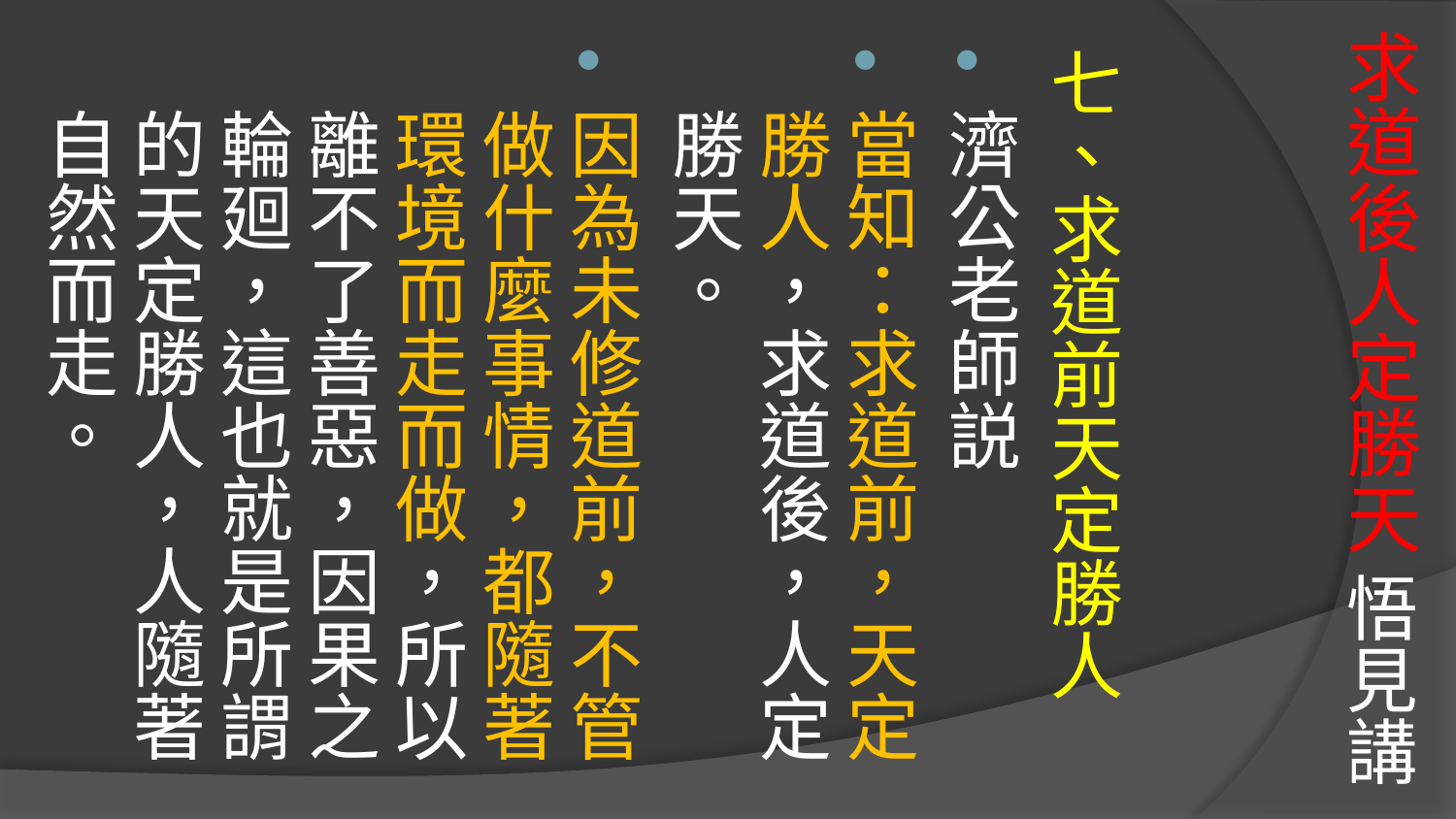

# 求道後人定勝天 悟見講
七、求道前天定勝人
濟公老師説
當知：求道前，天定勝人，求道後，人定勝天。
因為未修道前，不管做什麼事情，都隨著環境而走而做，所以離不了善惡，因果之輪廻，這也就是所謂的天定勝人，人隨著自然而走。